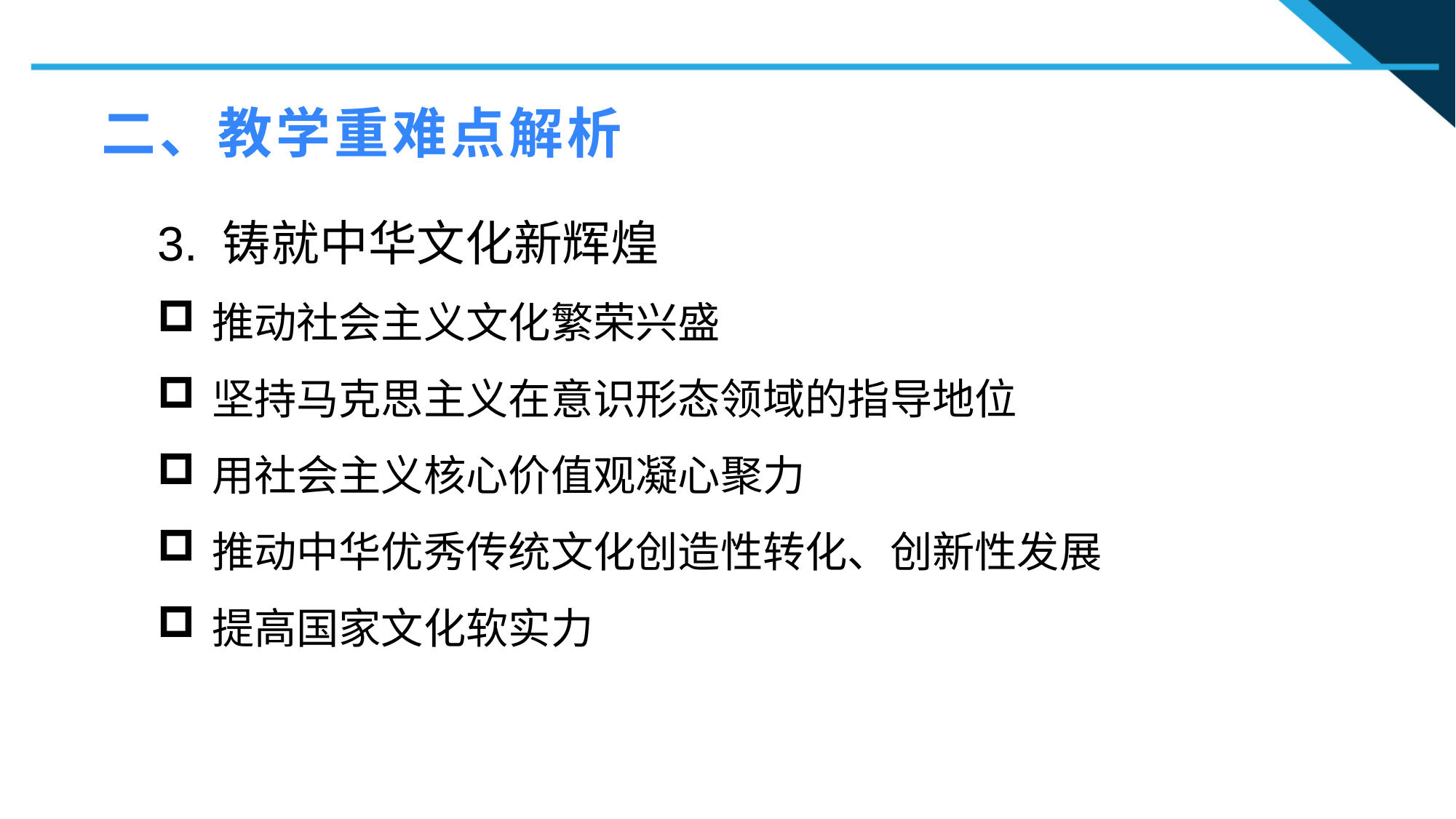

二、教学重难点解析
3. 铸就中华文化新辉煌
推动社会主义文化繁荣兴盛
坚持马克思主义在意识形态领域的指导地位
用社会主义核心价值观凝心聚力
推动中华优秀传统文化创造性转化、创新性发展
提高国家文化软实力

1
2
2
n